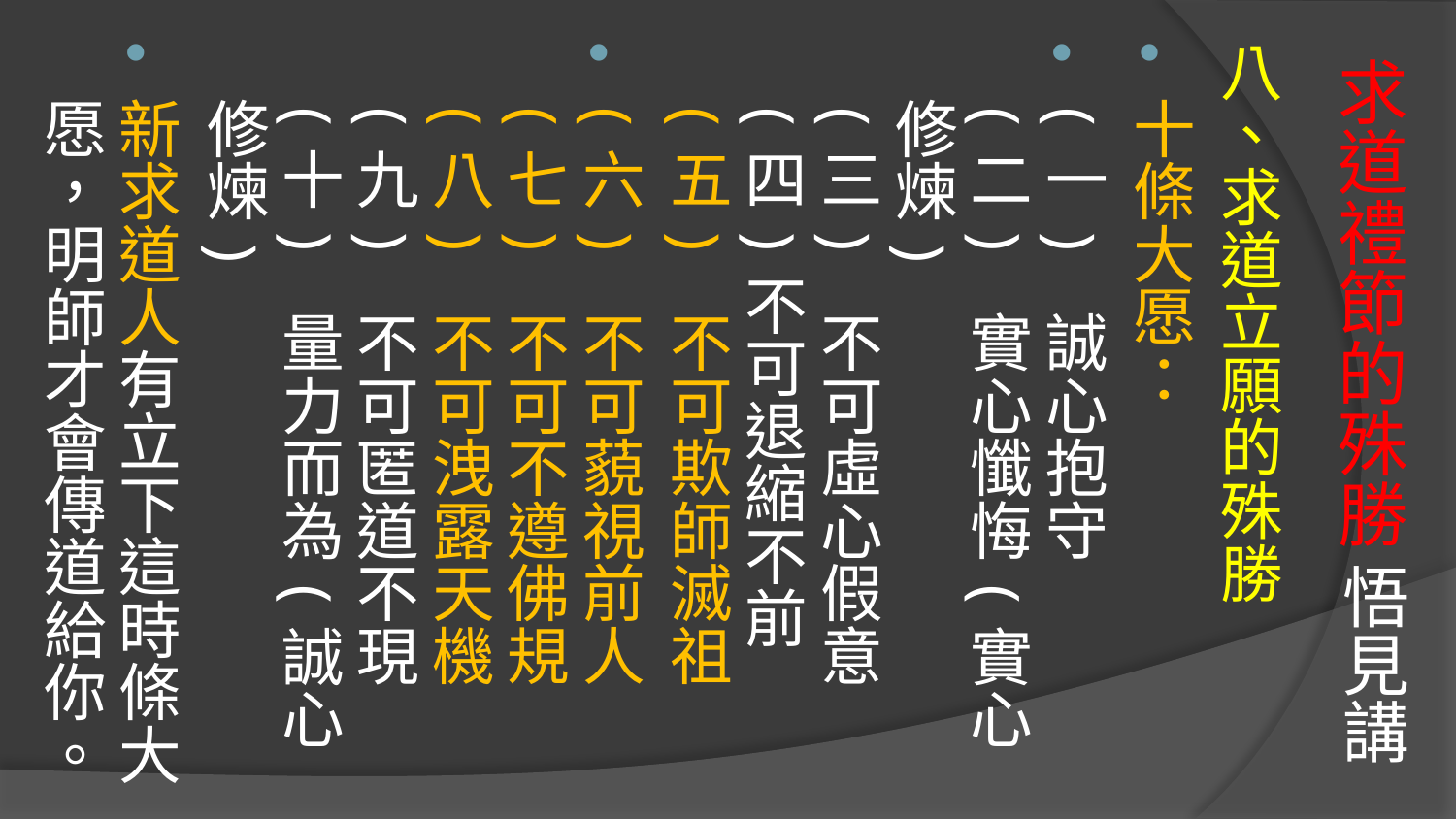

八、求道立願的殊勝
十條大愿：
(一) 誠心抱守
(二) 實心懺悔(實心修煉)
(三) 不可虛心假意 
(四)不可退縮不前
(五) 不可欺師滅祖
(六) 不可藐視前人 
(七) 不可不遵佛規 
(八) 不可洩露天機
(九) 不可匿道不現
(十) 量力而為(誠心修煉)
新求道人有立下這時條大愿，明師才會傳道給你。
# 求道禮節的殊勝 悟見講